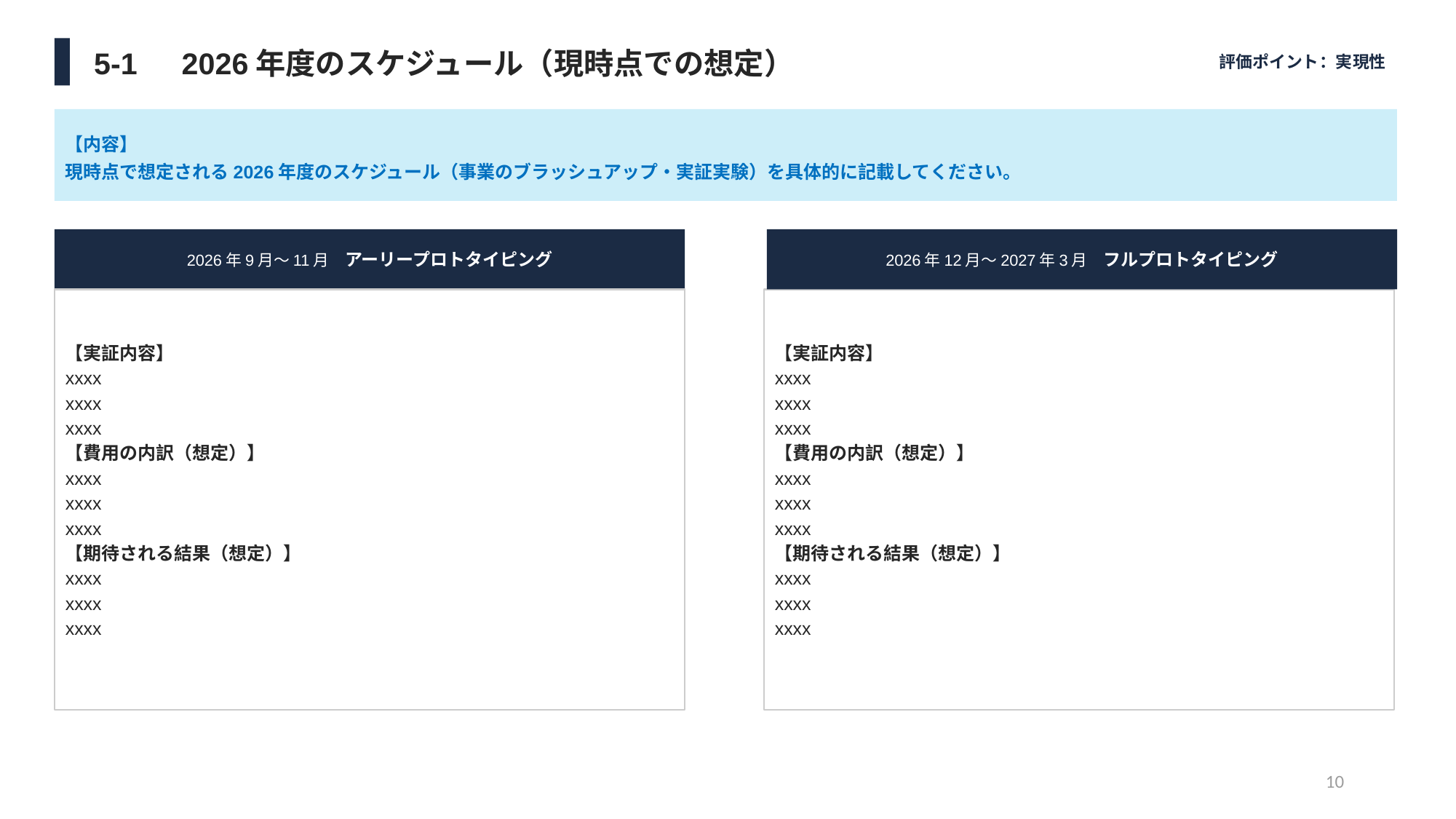

評価ポイント：実現性
5-1　2026年度のスケジュール（現時点での想定）
【内容】
現時点で想定される2026年度のスケジュール（事業のブラッシュアップ・実証実験）を具体的に記載してください。

2026年9月〜11月　アーリープロトタイピング
【実証内容】
xxxx
xxxx
xxxx
【費用の内訳（想定）】
xxxx
xxxx
xxxx
【期待される結果（想定）】
xxxx
xxxx
xxxx

【実証内容】
xxxx
xxxx
xxxx
【費用の内訳（想定）】
xxxx
xxxx
xxxx
【期待される結果（想定）】
xxxx
xxxx
xxxx

2026年12月～2027年3月　フルプロトタイピング
10